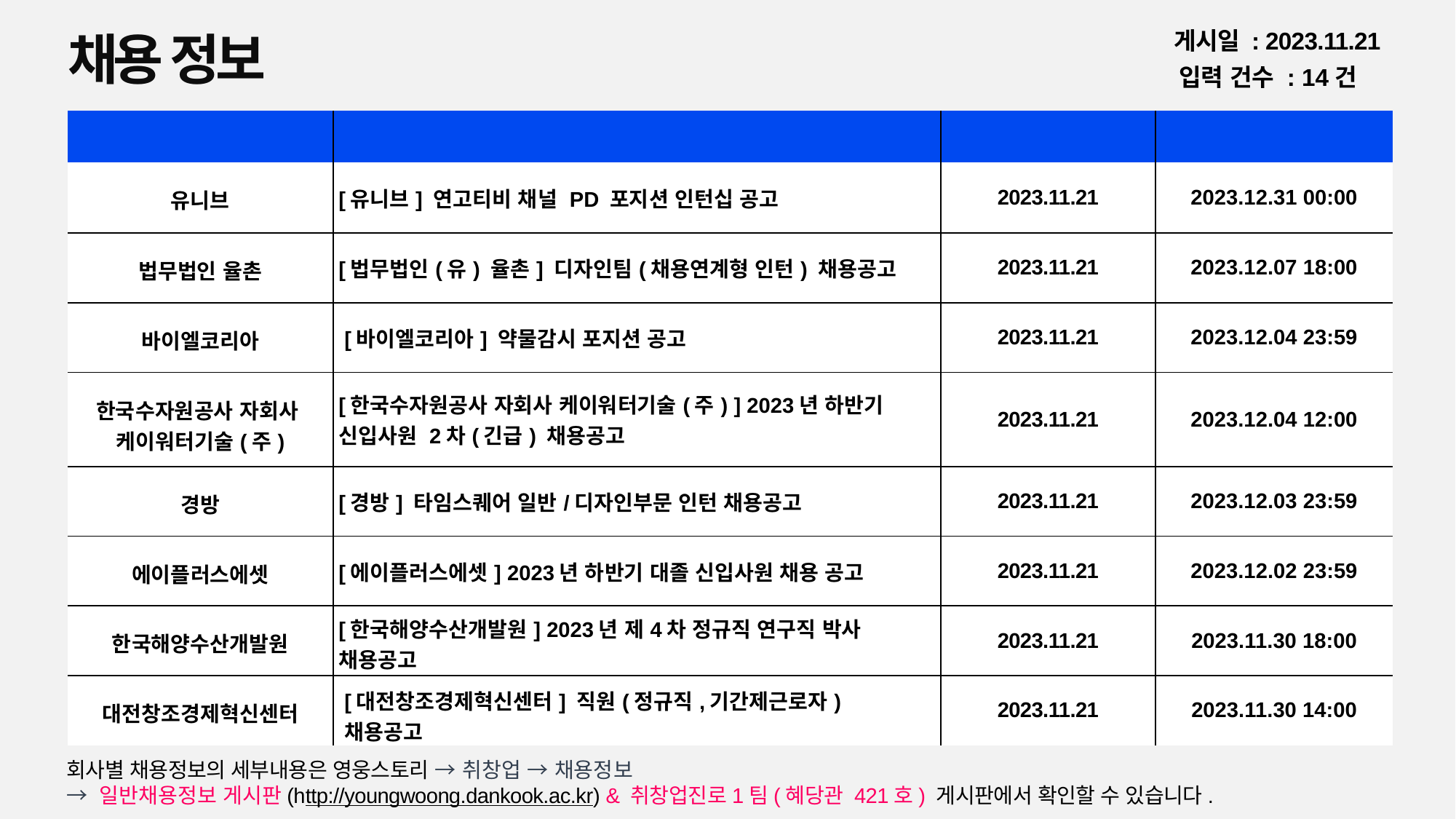

채용 정보
게시일 : 2023.11.21
입력 건수 : 14건
| 회사명 | 공고명 | 등록일 | 마감일 |
| --- | --- | --- | --- |
| 유니브 | [유니브] 연고티비 채널 PD 포지션 인턴십 공고 | 2023.11.21 | 2023.12.31 00:00 |
| 법무법인 율촌 | [법무법인(유) 율촌] 디자인팀(채용연계형 인턴) 채용공고 | 2023.11.21 | 2023.12.07 18:00 |
| 바이엘코리아 | [바이엘코리아] 약물감시 포지션 공고 | 2023.11.21 | 2023.12.04 23:59 |
| 한국수자원공사 자회사 케이워터기술(주) | [한국수자원공사 자회사 케이워터기술(주) ] 2023년 하반기 신입사원 2차(긴급) 채용공고 | 2023.11.21 | 2023.12.04 12:00 |
| 경방 | [경방] 타임스퀘어 일반/디자인부문 인턴 채용공고 | 2023.11.21 | 2023.12.03 23:59 |
| 에이플러스에셋 | [에이플러스에셋] 2023년 하반기 대졸 신입사원 채용 공고 | 2023.11.21 | 2023.12.02 23:59 |
| 한국해양수산개발원 | [한국해양수산개발원] 2023년 제4차 정규직 연구직 박사 채용공고 | 2023.11.21 | 2023.11.30 18:00 |
| 대전창조경제혁신센터 | [대전창조경제혁신센터] 직원(정규직,기간제근로자) 채용공고 | 2023.11.21 | 2023.11.30 14:00 |
회사별 채용정보의 세부내용은 영웅스토리 → 취창업 → 채용정보
→ 일반채용정보 게시판(http://youngwoong.dankook.ac.kr) & 취창업진로1팀(혜당관 421호) 게시판에서 확인할 수 있습니다.